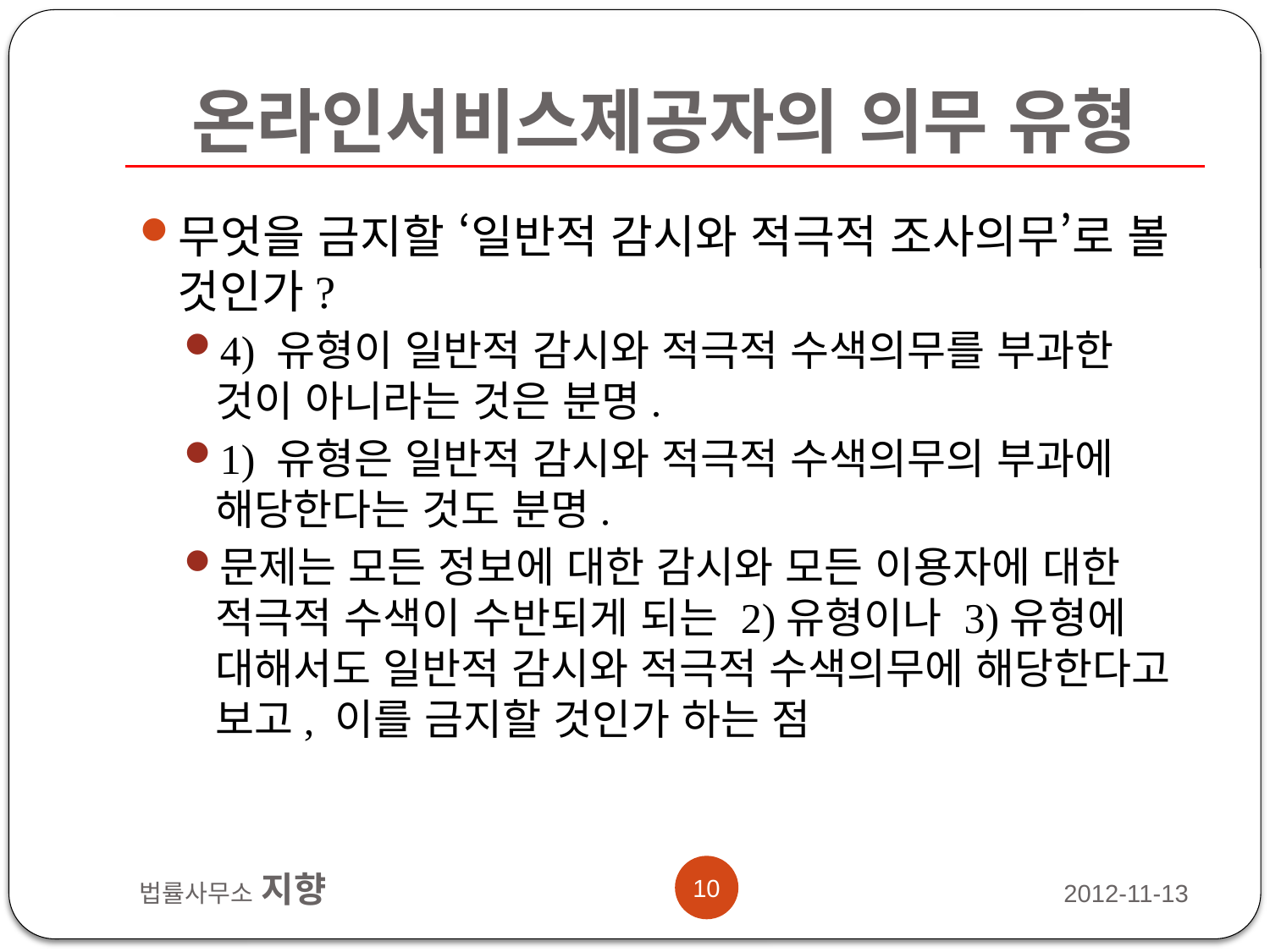

# 온라인서비스제공자의 의무 유형
무엇을 금지할 ‘일반적 감시와 적극적 조사의무’로 볼 것인가?
4) 유형이 일반적 감시와 적극적 수색의무를 부과한 것이 아니라는 것은 분명.
1) 유형은 일반적 감시와 적극적 수색의무의 부과에 해당한다는 것도 분명.
문제는 모든 정보에 대한 감시와 모든 이용자에 대한 적극적 수색이 수반되게 되는 2)유형이나 3)유형에 대해서도 일반적 감시와 적극적 수색의무에 해당한다고 보고, 이를 금지할 것인가 하는 점

10
법률사무소 지향
2012-11-13